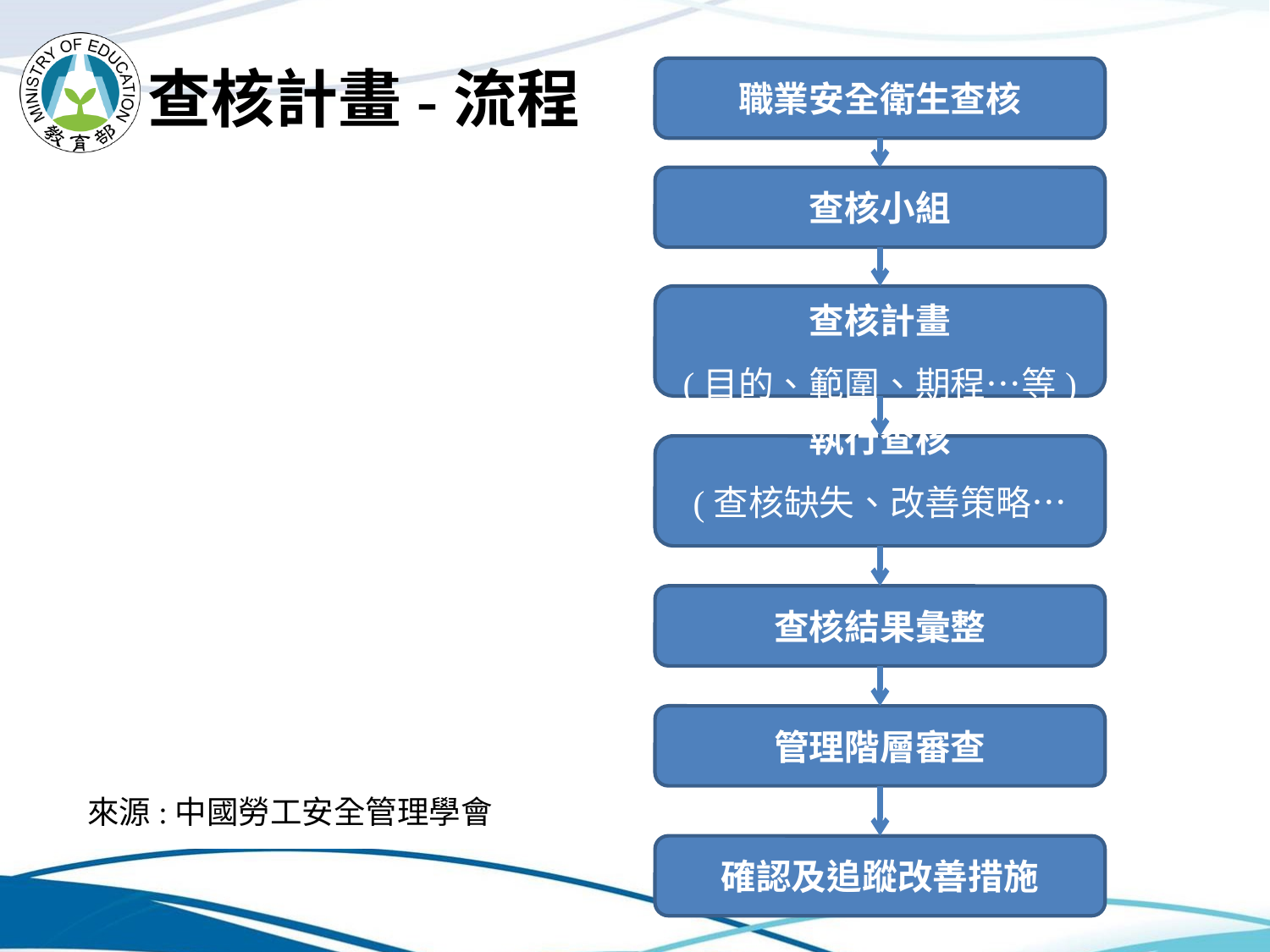

# 查核計畫-流程
職業安全衛生查核
查核小組
查核計畫
(目的、範圍、期程…等)
執行查核
(查核缺失、改善策略…等)
查核結果彙整
管理階層審查
來源:中國勞工安全管理學會
確認及追蹤改善措施
32